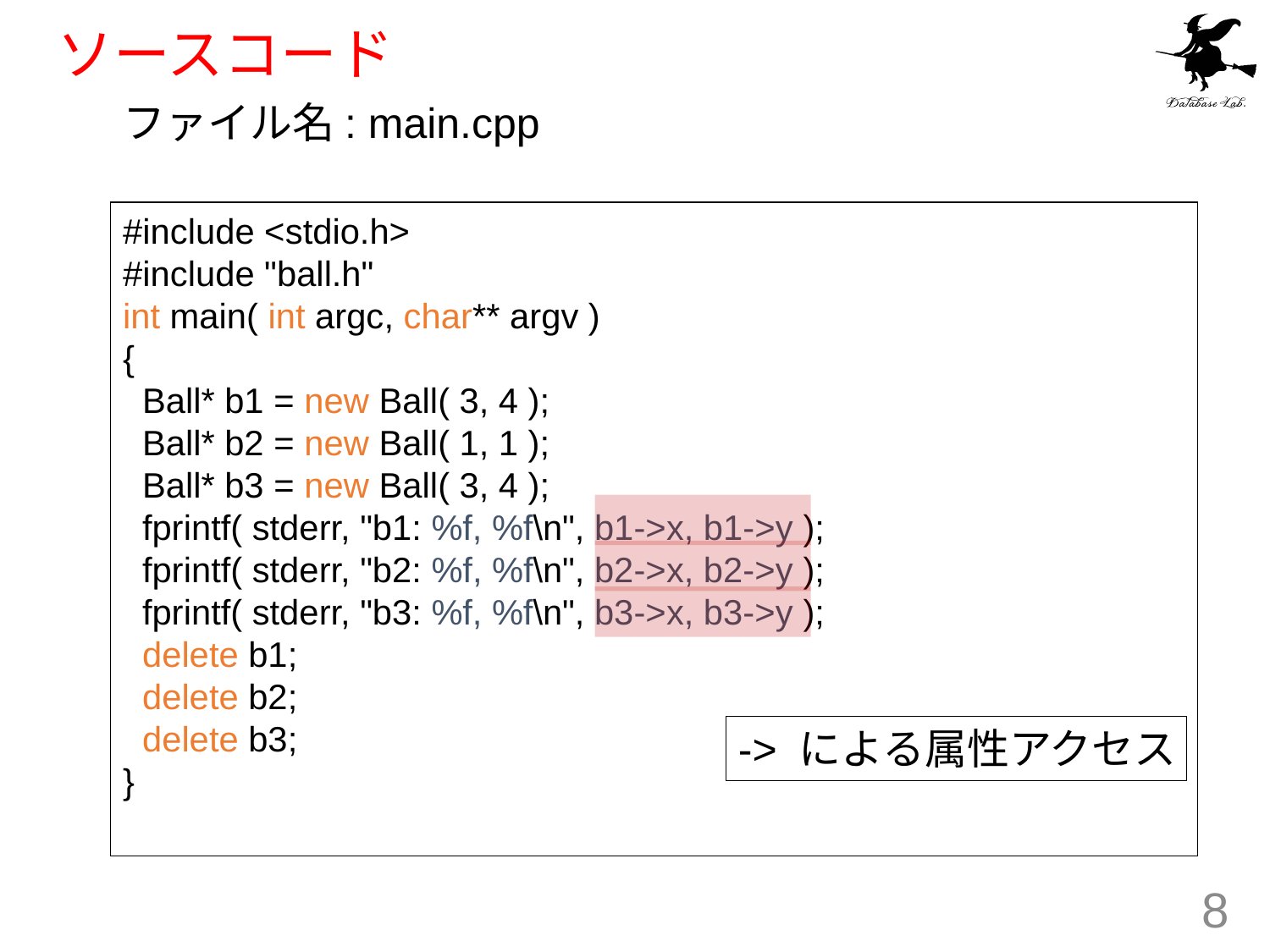

# ソースコード
ファイル名: main.cpp
#include <stdio.h>
#include "ball.h"
int main( int argc, char** argv )
{
  Ball* b1 = new Ball( 3, 4 );
  Ball* b2 = new Ball( 1, 1 );
  Ball* b3 = new Ball( 3, 4 );
  fprintf( stderr, "b1: %f, %f\n", b1->x, b1->y );
  fprintf( stderr, "b2: %f, %f\n", b2->x, b2->y );
  fprintf( stderr, "b3: %f, %f\n", b3->x, b3->y );
  delete b1;
  delete b2;
  delete b3;
}

-> による属性アクセス
8